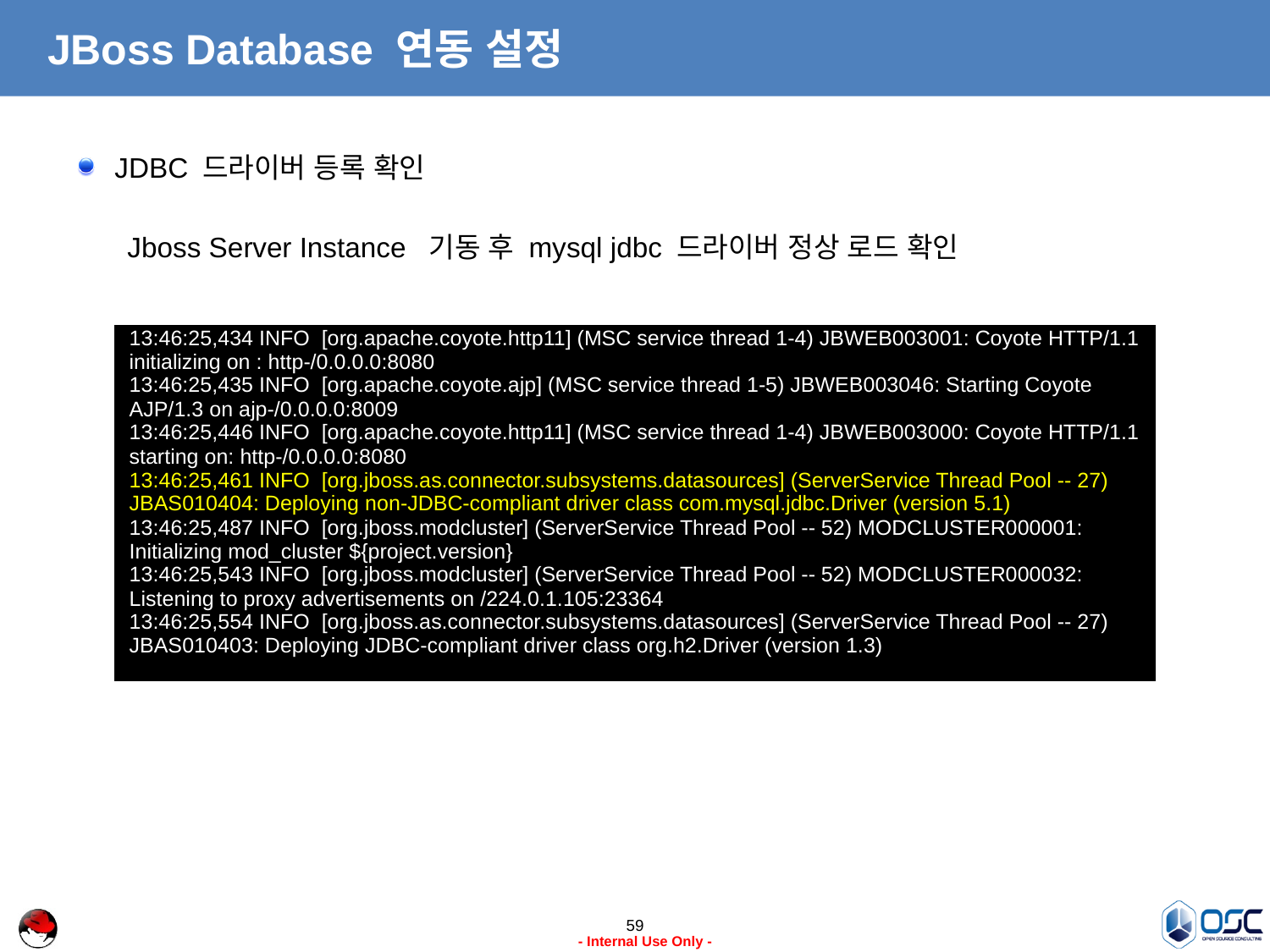

# JBoss Database 연동 설정
JDBC 드라이버 등록 확인
Jboss Server Instance  기동 후 mysql jdbc 드라이버 정상 로드 확인
| 13:46:25,434 INFO [org.apache.coyote.http11] (MSC service thread 1-4) JBWEB003001: Coyote HTTP/1.1 initializing on : http-/0.0.0.0:8080 13:46:25,435 INFO [org.apache.coyote.ajp] (MSC service thread 1-5) JBWEB003046: Starting Coyote AJP/1.3 on ajp-/0.0.0.0:8009 13:46:25,446 INFO [org.apache.coyote.http11] (MSC service thread 1-4) JBWEB003000: Coyote HTTP/1.1 starting on: http-/0.0.0.0:8080 13:46:25,461 INFO [org.jboss.as.connector.subsystems.datasources] (ServerService Thread Pool -- 27) JBAS010404: Deploying non-JDBC-compliant driver class com.mysql.jdbc.Driver (version 5.1) 13:46:25,487 INFO [org.jboss.modcluster] (ServerService Thread Pool -- 52) MODCLUSTER000001: Initializing mod\_cluster ${project.version} 13:46:25,543 INFO [org.jboss.modcluster] (ServerService Thread Pool -- 52) MODCLUSTER000032: Listening to proxy advertisements on /224.0.1.105:23364 13:46:25,554 INFO [org.jboss.as.connector.subsystems.datasources] (ServerService Thread Pool -- 27) JBAS010403: Deploying JDBC-compliant driver class org.h2.Driver (version 1.3) |
| --- |